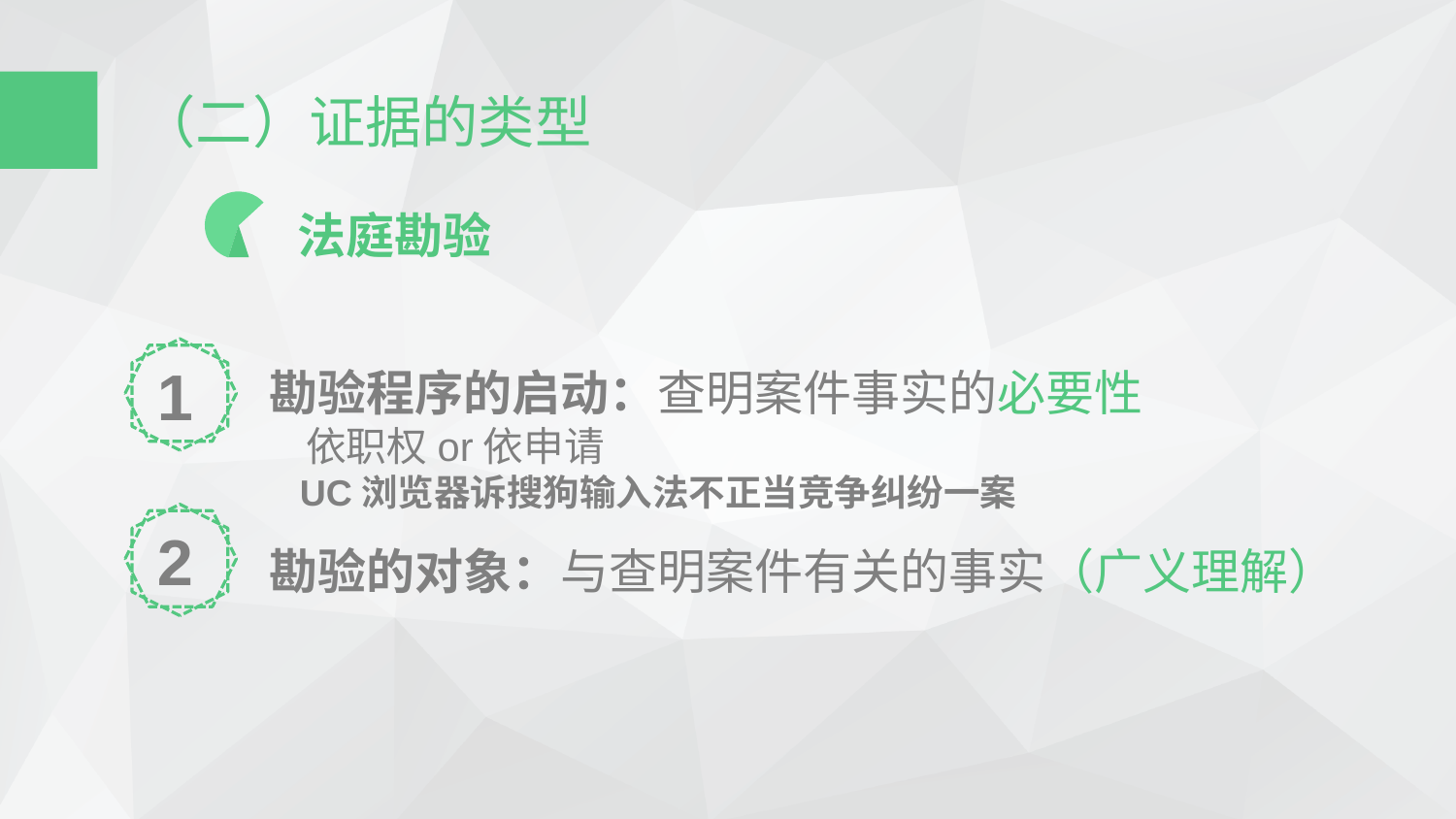

（二）证据的类型

法庭勘验

1
勘验程序的启动：查明案件事实的必要性
   依职权or依申请
   UC浏览器诉搜狗输入法不正当竞争纠纷一案

2
勘验的对象：与查明案件有关的事实（广义理解）